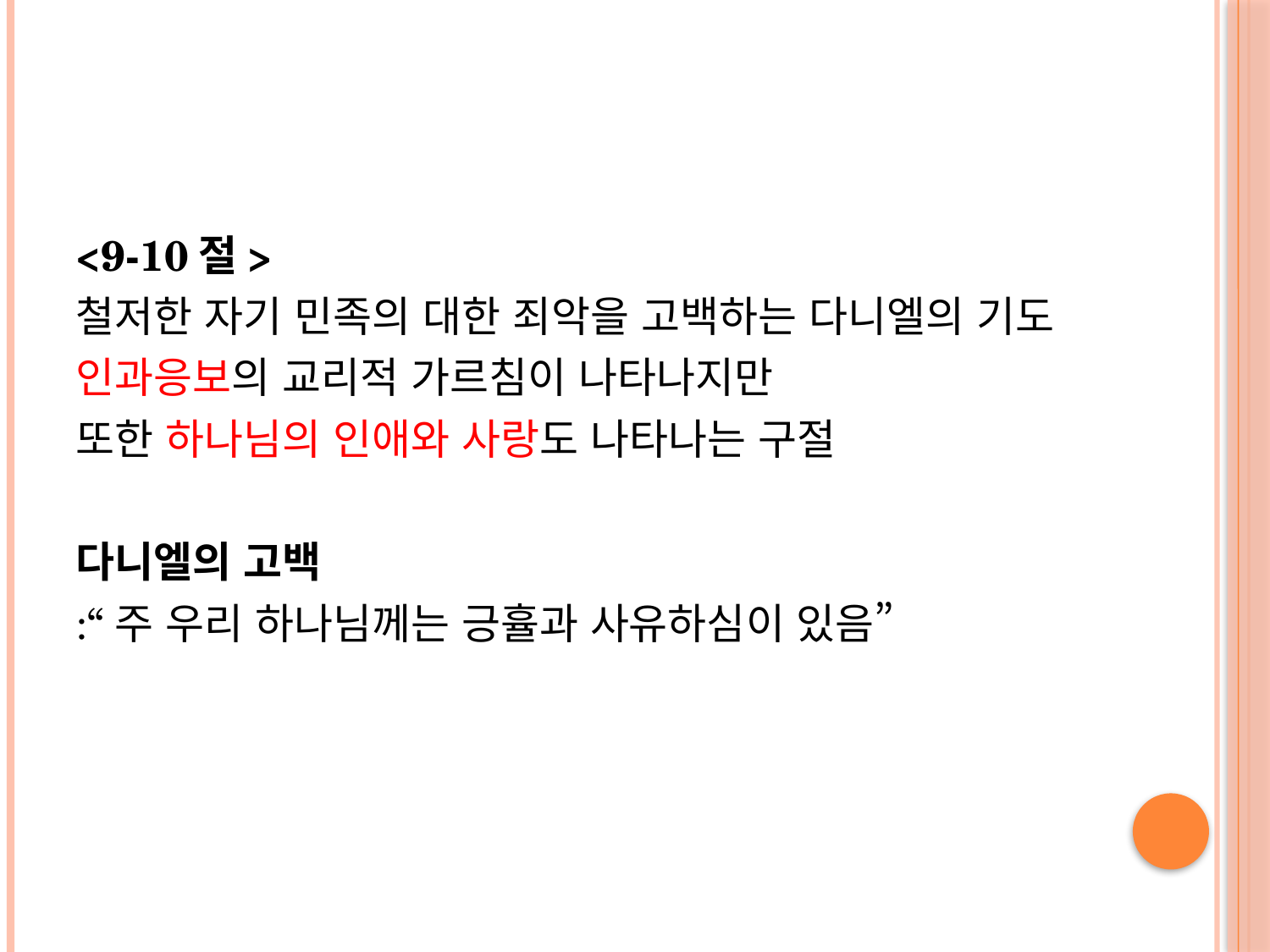

#
<9-10절>
철저한 자기 민족의 대한 죄악을 고백하는 다니엘의 기도
인과응보의 교리적 가르침이 나타나지만
또한 하나님의 인애와 사랑도 나타나는 구절

다니엘의 고백
:“주 우리 하나님께는 긍휼과 사유하심이 있음”